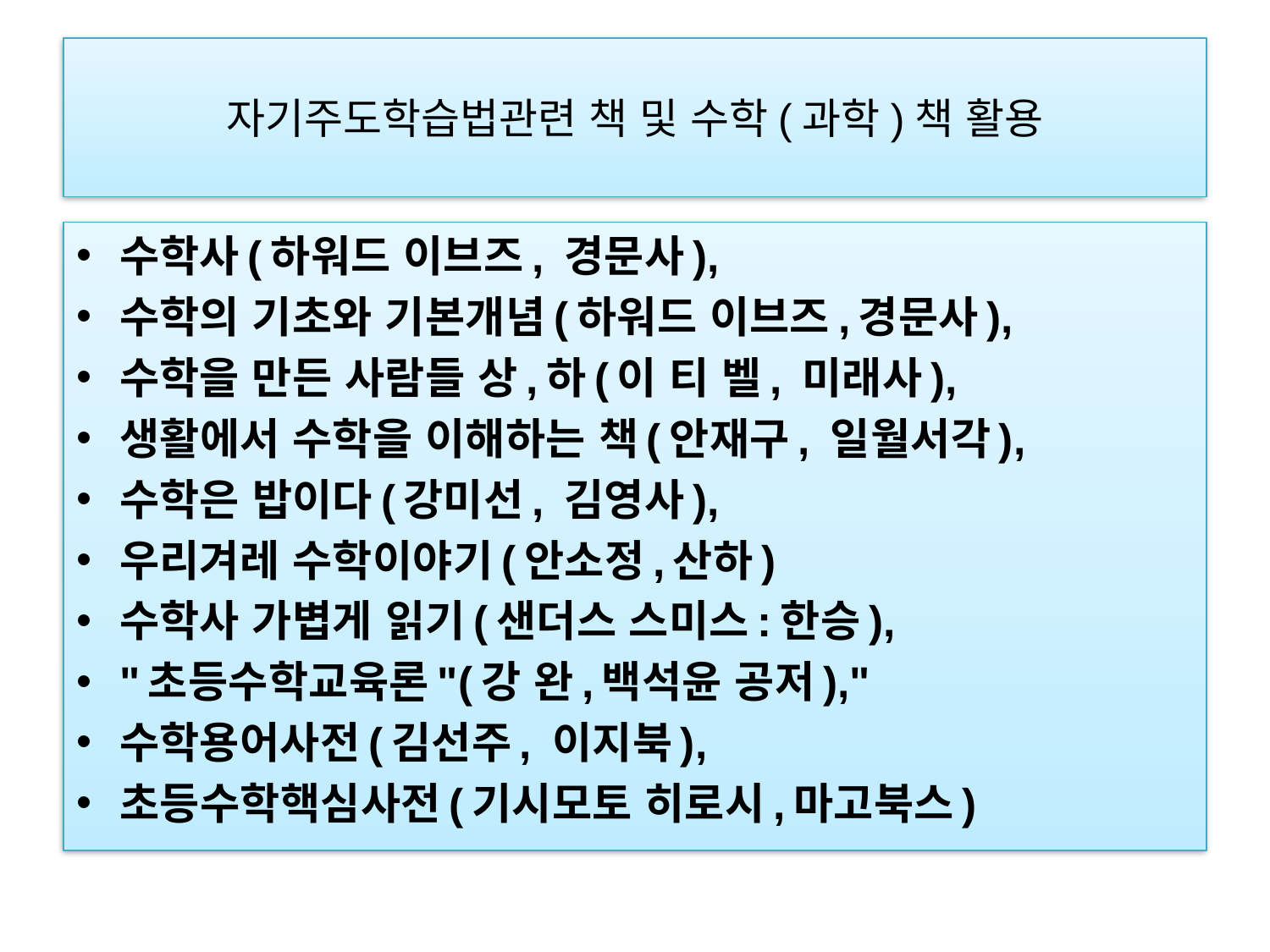

# 자기주도학습법관련 책 및 수학(과학)책 활용
수학사(하워드 이브즈, 경문사),
수학의 기초와 기본개념(하워드 이브즈,경문사),
수학을 만든 사람들 상,하(이 티 벨, 미래사),
생활에서 수학을 이해하는 책(안재구, 일월서각),
수학은 밥이다(강미선, 김영사),
우리겨레 수학이야기(안소정,산하)
수학사 가볍게 읽기(샌더스 스미스:한승),
"초등수학교육론"(강 완,백석윤 공저),"
수학용어사전(김선주, 이지북),
초등수학핵심사전(기시모토 히로시,마고북스)